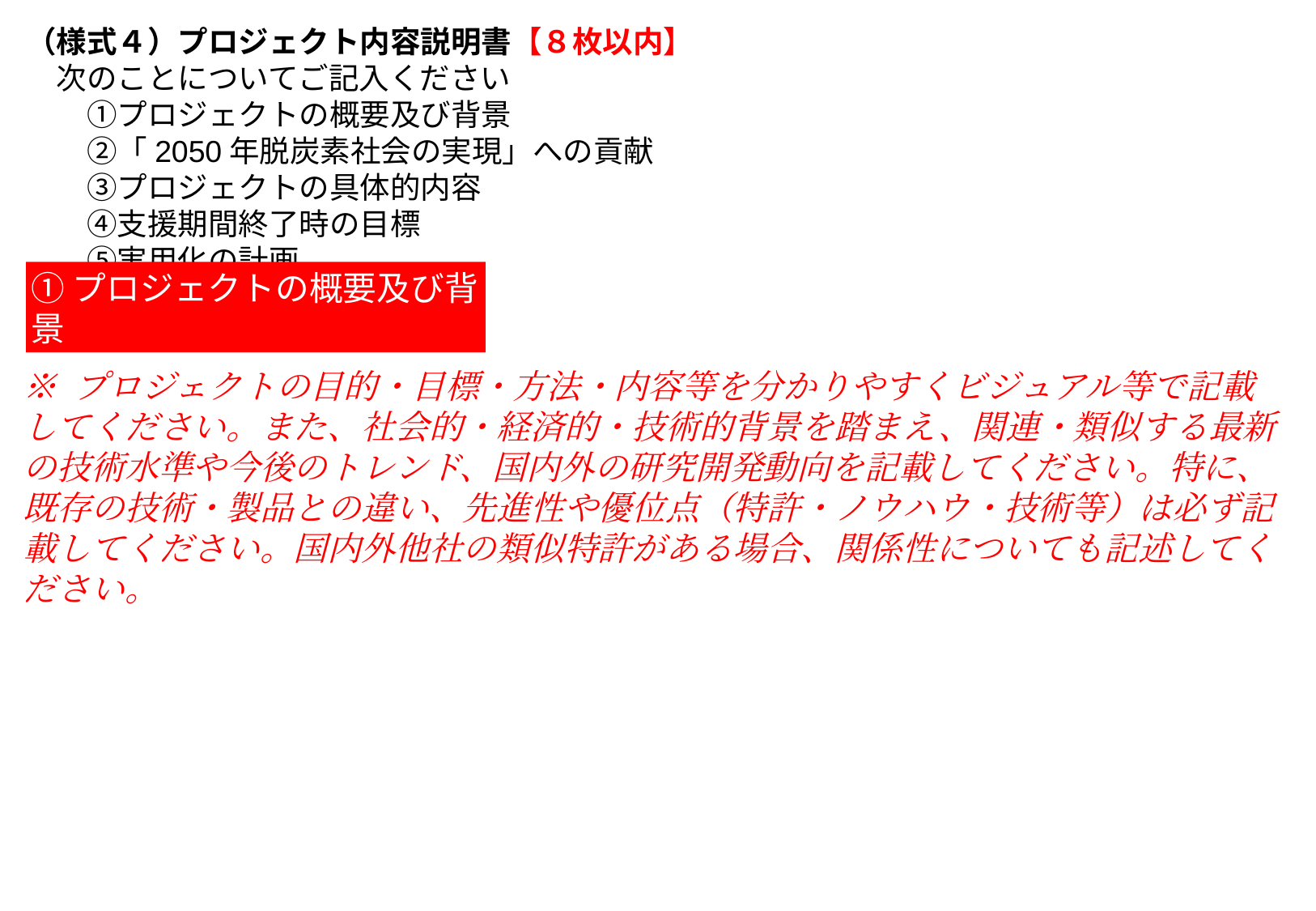

# （様式４）プロジェクト内容説明書【８枚以内】 　次のことについてご記入ください 　　①プロジェクトの概要及び背景 　　②「2050年脱炭素社会の実現」への貢献 　　③プロジェクトの具体的内容 　　④支援期間終了時の目標 　　⑤実用化の計画
①プロジェクトの概要及び背景
※ プロジェクトの目的・目標・方法・内容等を分かりやすくビジュアル等で記載してください。また、社会的・経済的・技術的背景を踏まえ、関連・類似する最新の技術水準や今後のトレンド、国内外の研究開発動向を記載してください。特に、既存の技術・製品との違い、先進性や優位点（特許・ノウハウ・技術等）は必ず記載してください。国内外他社の類似特許がある場合、関係性についても記述してください。
3